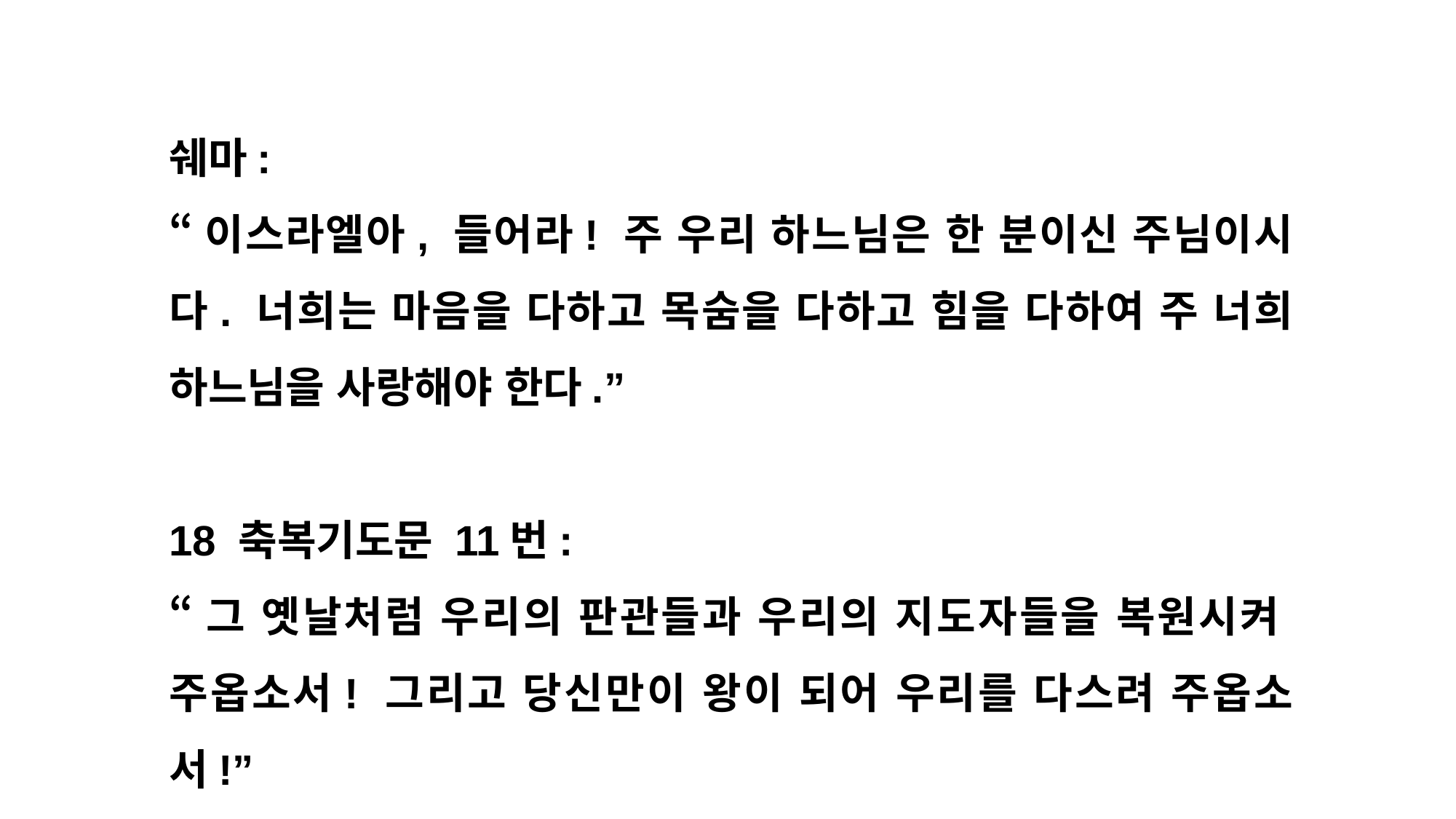

쉐마:
“이스라엘아, 들어라! 주 우리 하느님은 한 분이신 주님이시다. 너희는 마음을 다하고 목숨을 다하고 힘을 다하여 주 너희 하느님을 사랑해야 한다.”

18 축복기도문 11번:
“그 옛날처럼 우리의 판관들과 우리의 지도자들을 복원시켜  주옵소서! 그리고 당신만이 왕이 되어 우리를 다스려 주옵소서!”